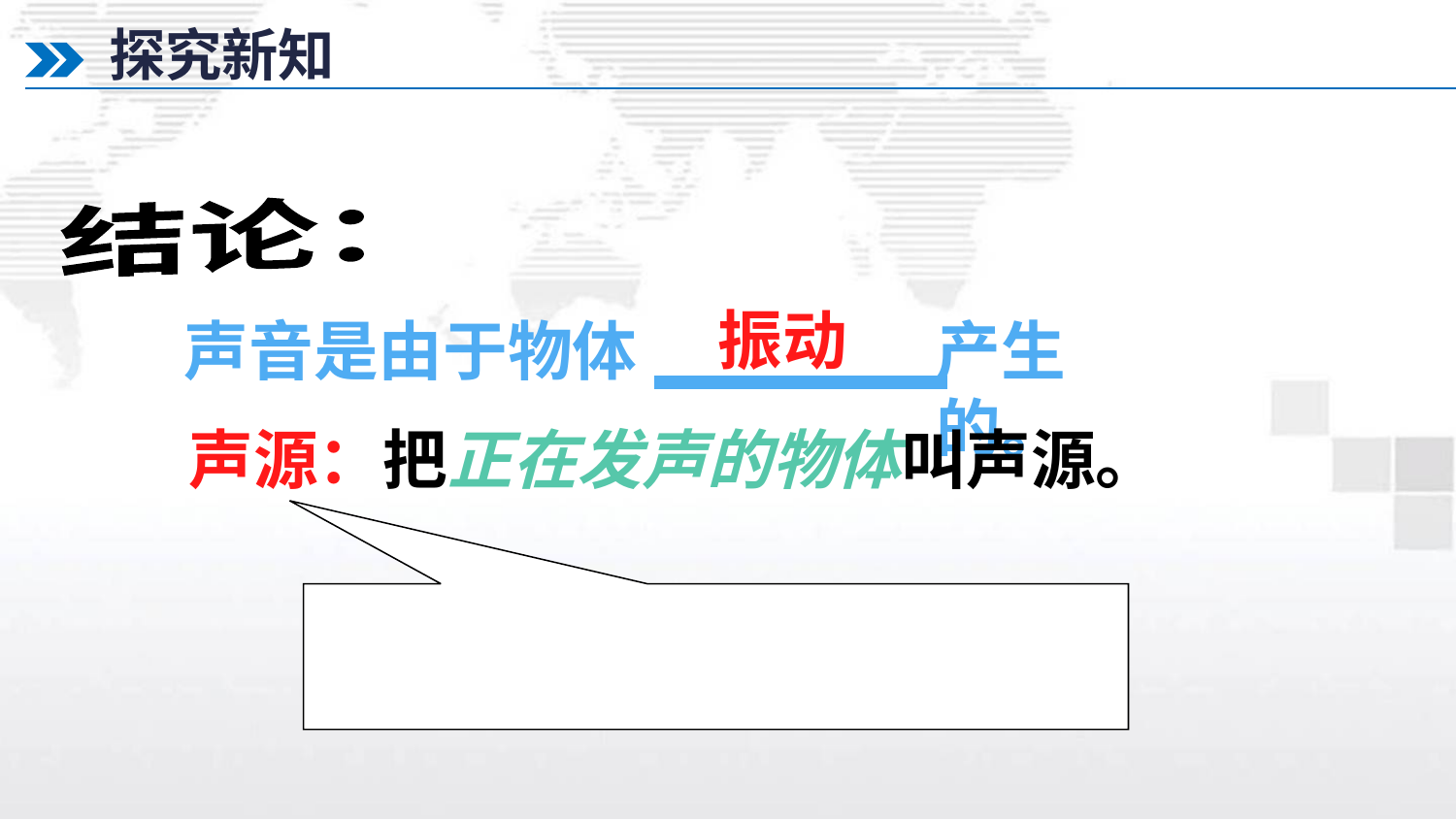

# 探究新知
结论：
声音是由于物体
产生的。

振动
声源：把正在发声的物体叫声源。

固体、液体、气体